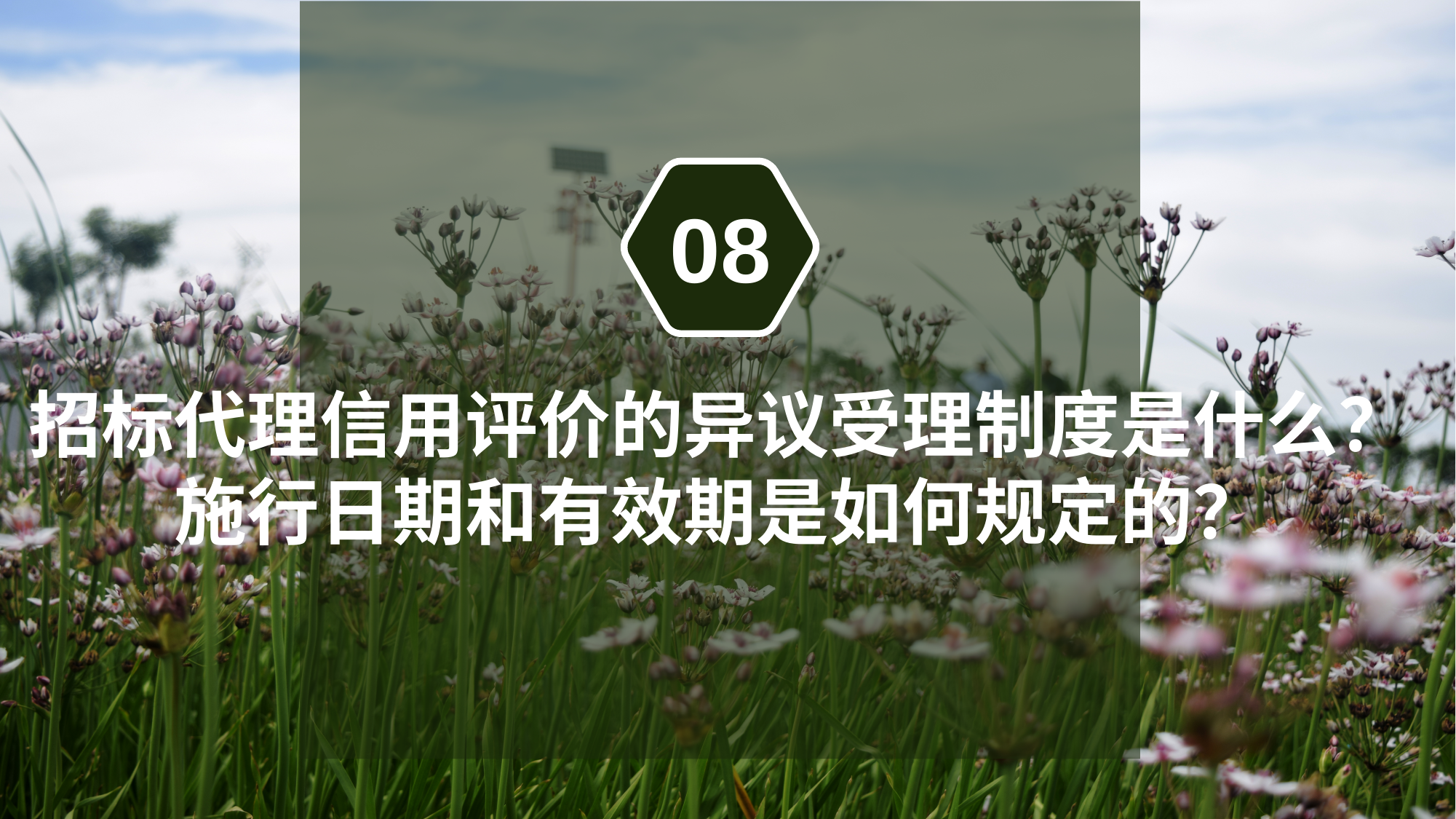

08

招标代理信用评价的异议受理制度是什么？
施行日期和有效期是如何规定的？